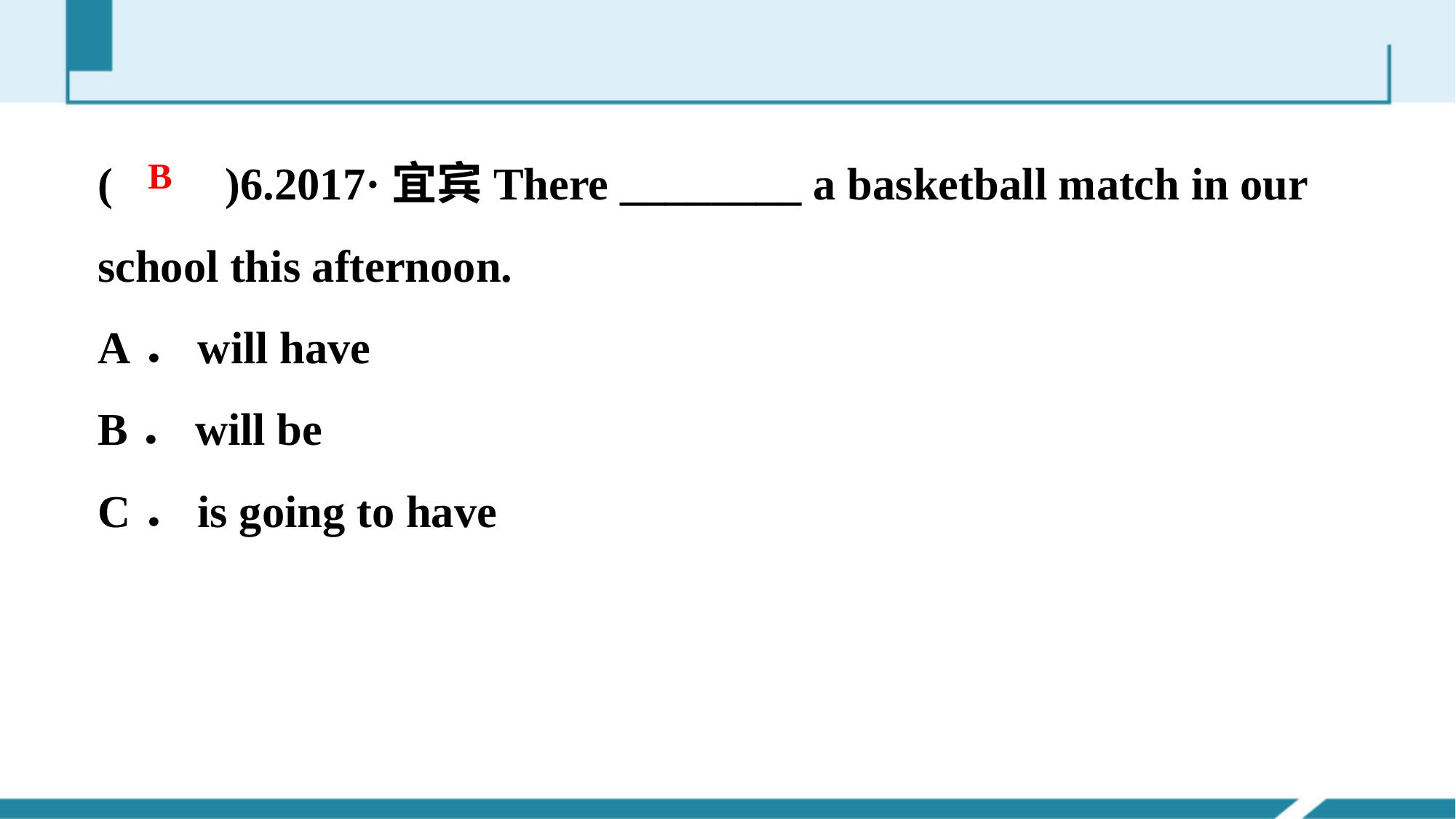

(　　)6.2017·宜宾There ________ a basket­ball match in our school this afternoon.
A．will have
B．will be
C．is going to have
B